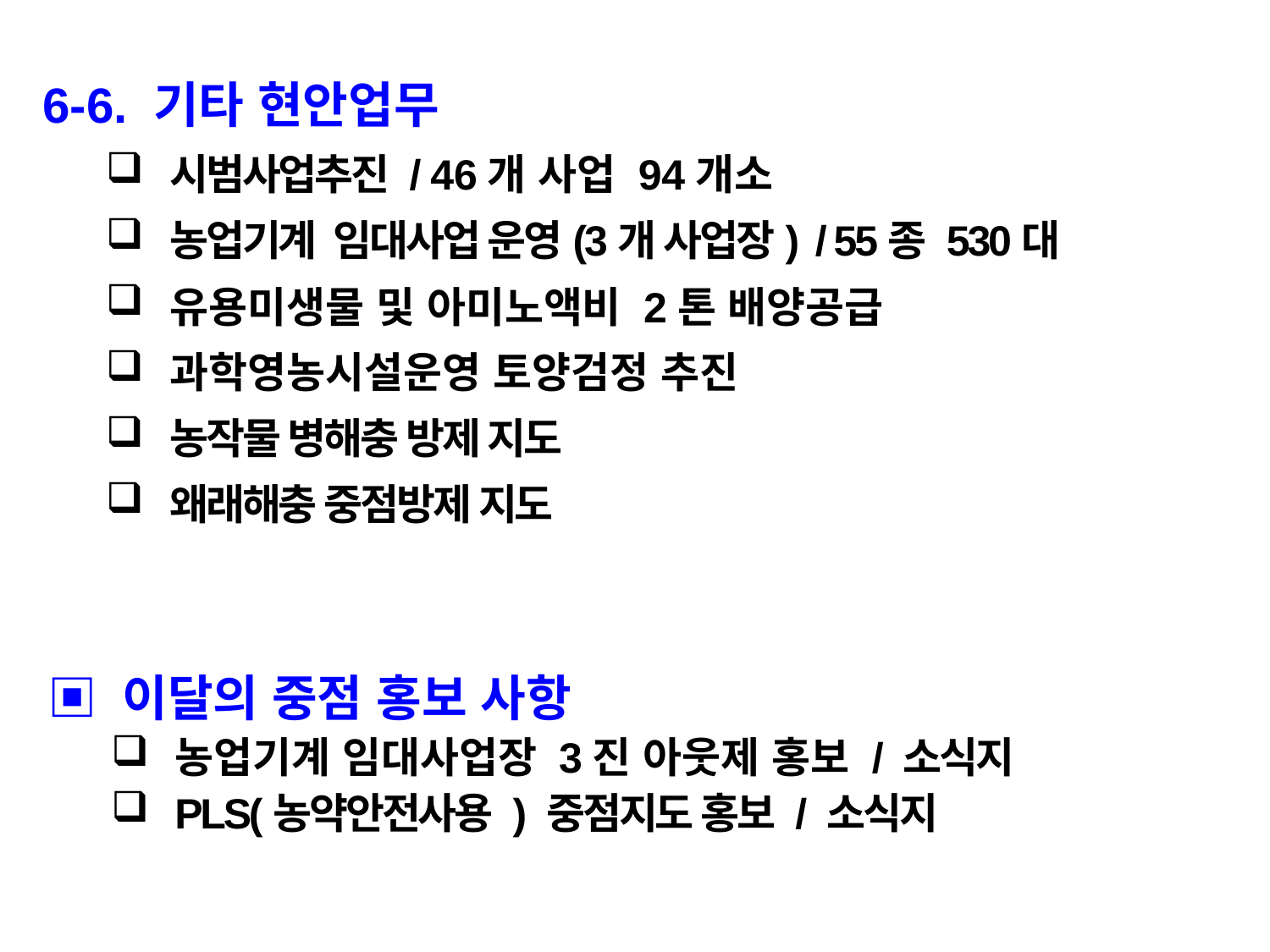

6-6. 기타 현안업무
시범사업추진 / 46개 사업 94개소
농업기계  임대사업 운영(3개 사업장)  / 55종 530대
유용미생물 및 아미노액비 2톤 배양공급
과학영농시설운영 토양검정 추진
농작물 병해충 방제 지도
왜래해충 중점방제 지도
▣ 이달의 중점 홍보 사항
농업기계 임대사업장 3진 아웃제 홍보 / 소식지
PLS(농약안전사용 ) 중점지도 홍보 / 소식지